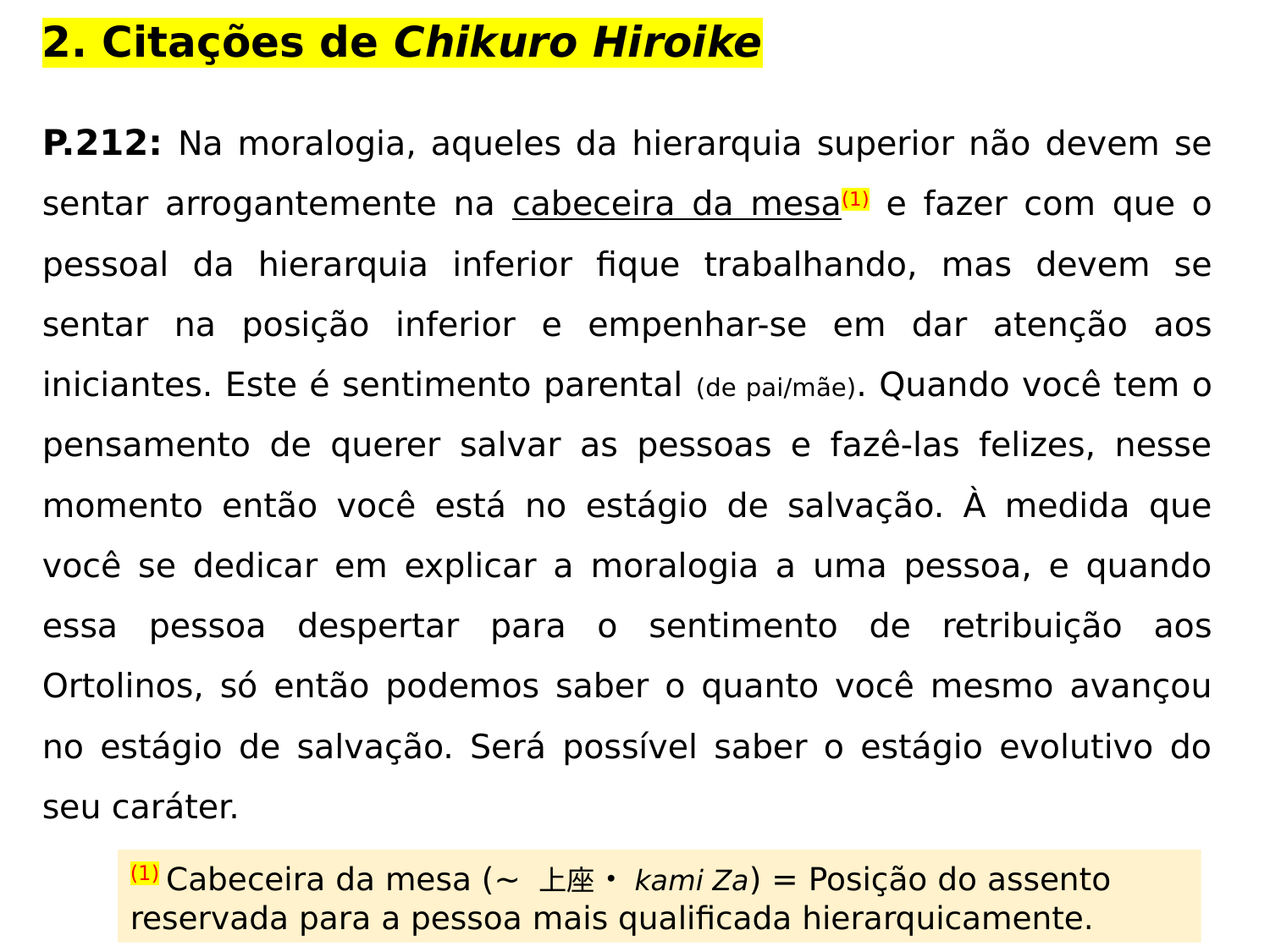

2. Citações de Chikuro Hiroike
P.212: Na moralogia, aqueles da hierarquia superior não devem se sentar arrogantemente na cabeceira da mesa(1) e fazer com que o pessoal da hierarquia inferior fique trabalhando, mas devem se sentar na posição inferior e empenhar-se em dar atenção aos iniciantes. Este é sentimento parental (de pai/mãe). Quando você tem o pensamento de querer salvar as pessoas e fazê-las felizes, nesse momento então você está no estágio de salvação. À medida que você se dedicar em explicar a moralogia a uma pessoa, e quando essa pessoa despertar para o sentimento de retribuição aos Ortolinos, só então podemos saber o quanto você mesmo avançou no estágio de salvação. Será possível saber o estágio evolutivo do seu caráter.
(1) Cabeceira da mesa (~ 上座・kami Za) = Posição do assento reservada para a pessoa mais qualificada hierarquicamente.